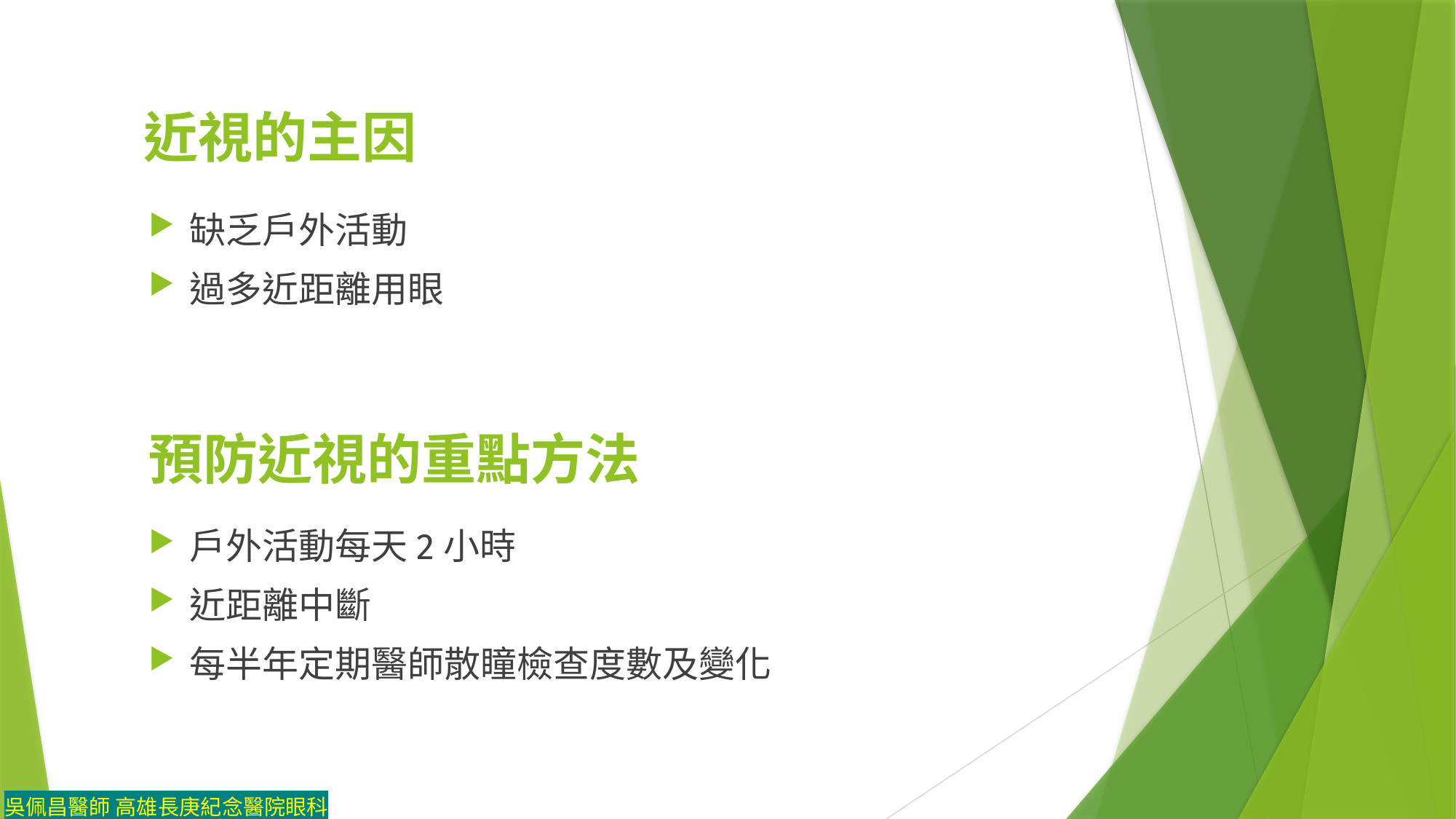

近視的主因
缺乏戶外活動
過多近距離用眼
# 預防近視的重點方法
戶外活動每天2小時
近距離中斷
每半年定期醫師散瞳檢查度數及變化
吳佩昌醫師 高雄長庚紀念醫院眼科